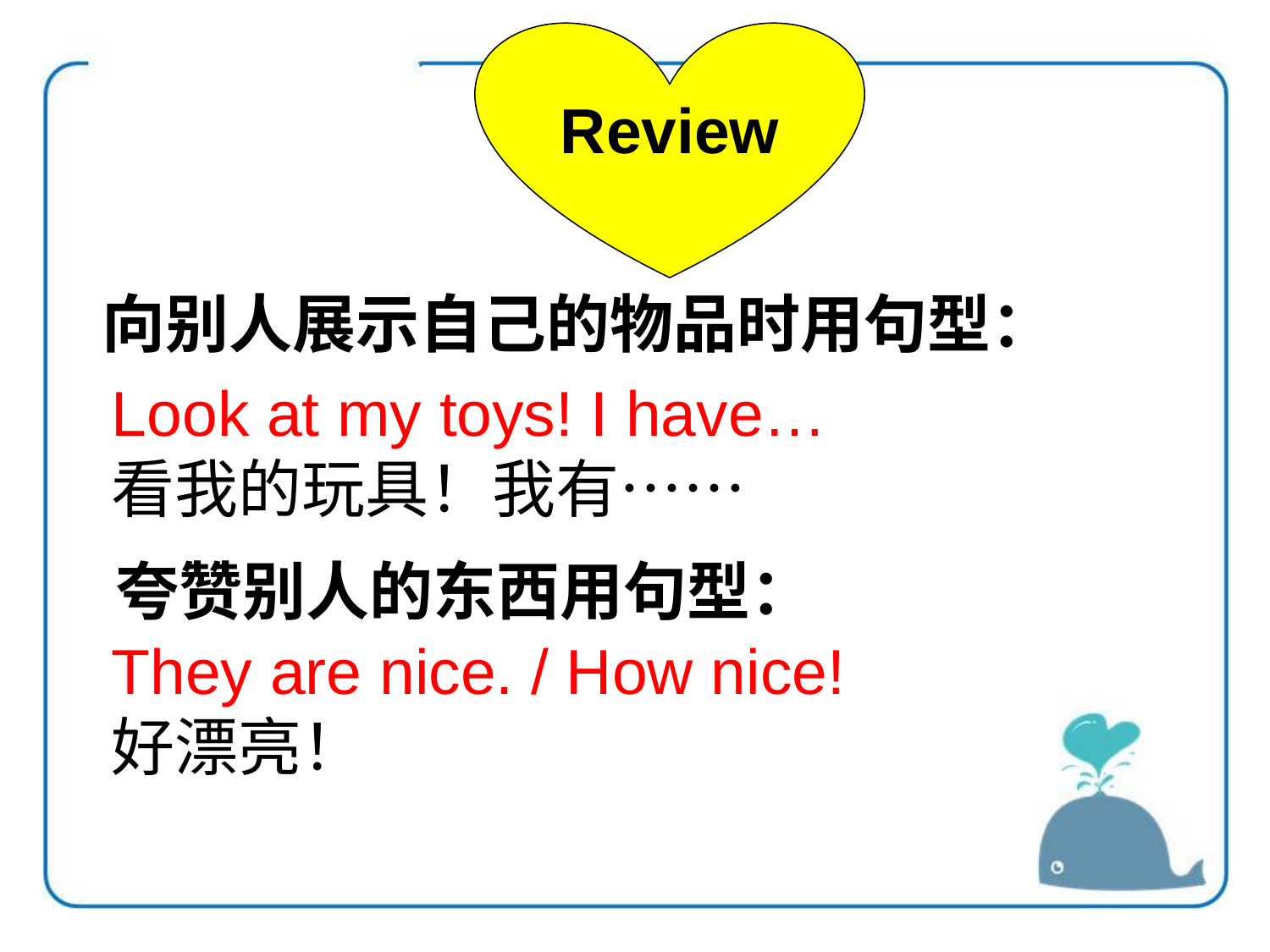

Review
向别人展示自己的物品时用句型：
Look at my toys! I have…
看我的玩具！我有……
夸赞别人的东西用句型：
They are nice. / How nice!
好漂亮！